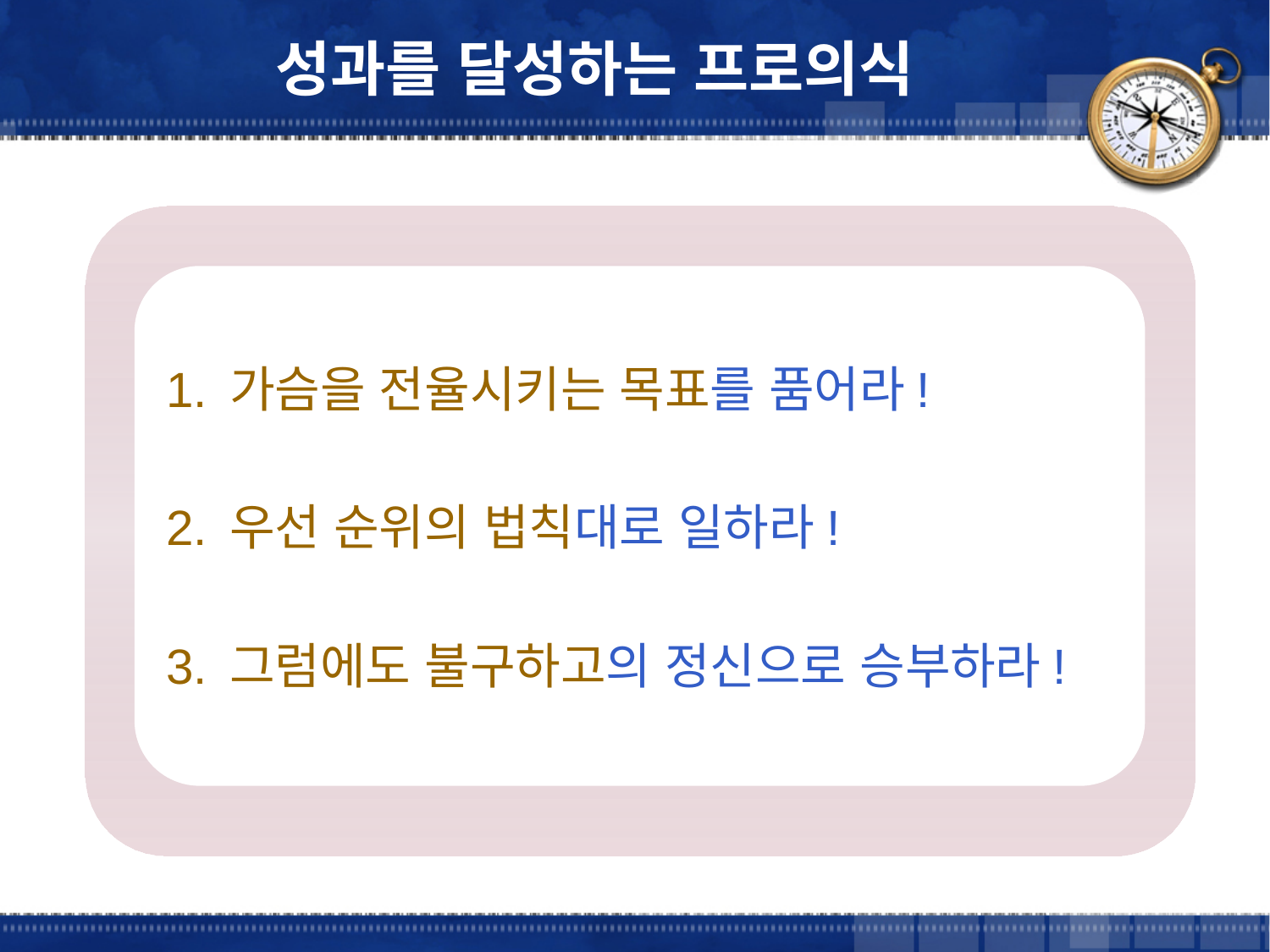

성과를 달성하는 프로의식

가슴을 전율시키는 목표를 품어라!

우선 순위의 법칙대로 일하라!

그럼에도 불구하고의 정신으로 승부하라!